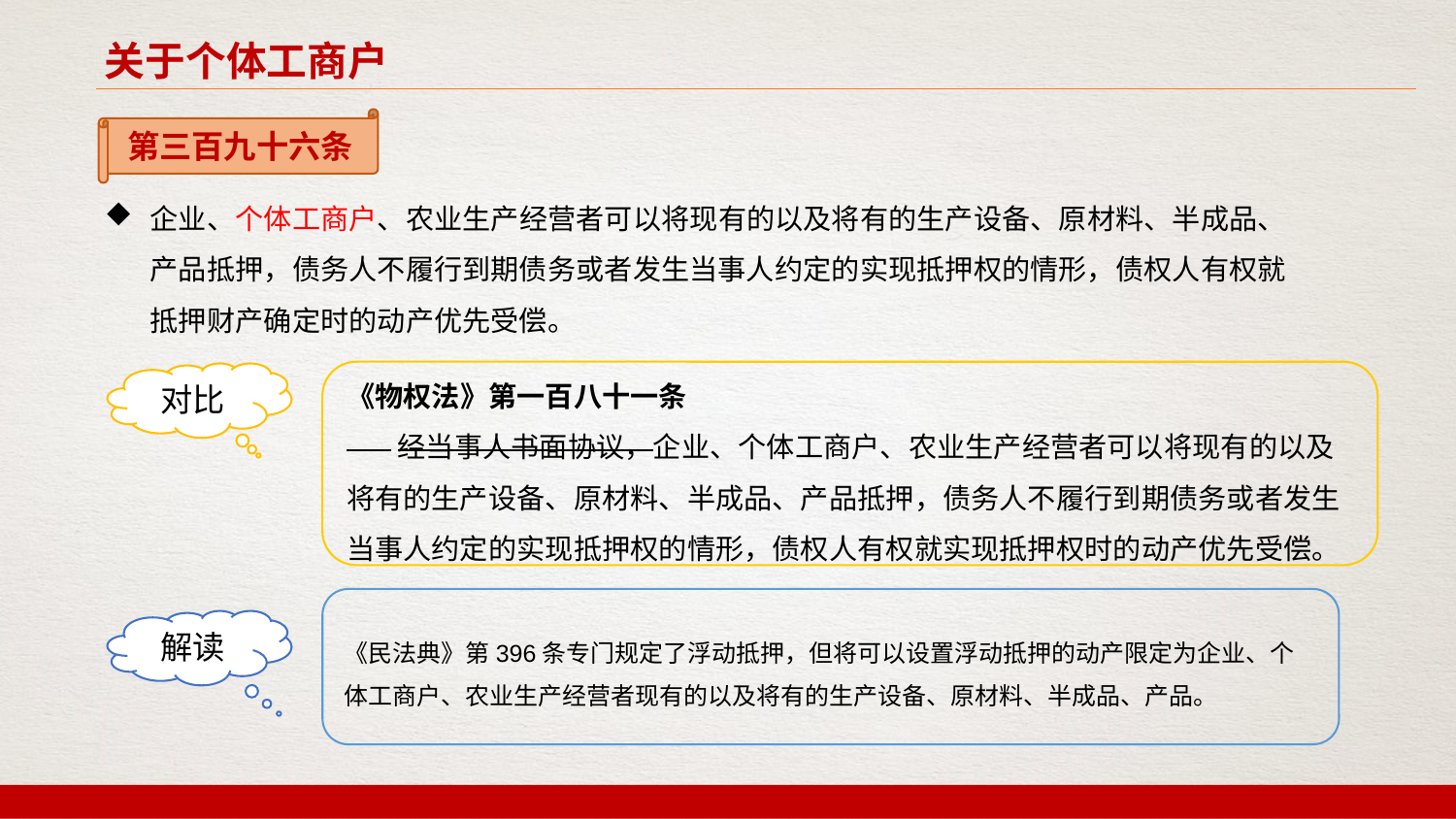

关于个体工商户
第三百九十六条
企业、个体工商户、农业生产经营者可以将现有的以及将有的生产设备、原材料、半成品、产品抵押，债务人不履行到期债务或者发生当事人约定的实现抵押权的情形，债权人有权就抵押财产确定时的动产优先受偿。
《物权法》第一百八十一条
       经当事人书面协议，企业、个体工商户、农业生产经营者可以将现有的以及将有的生产设备、原材料、半成品、产品抵押，债务人不履行到期债务或者发生当事人约定的实现抵押权的情形，债权人有权就实现抵押权时的动产优先受偿。
对比
《民法典》第396条专门规定了浮动抵押，但将可以设置浮动抵押的动产限定为企业、个体工商户、农业生产经营者现有的以及将有的生产设备、原材料、半成品、产品。
解读